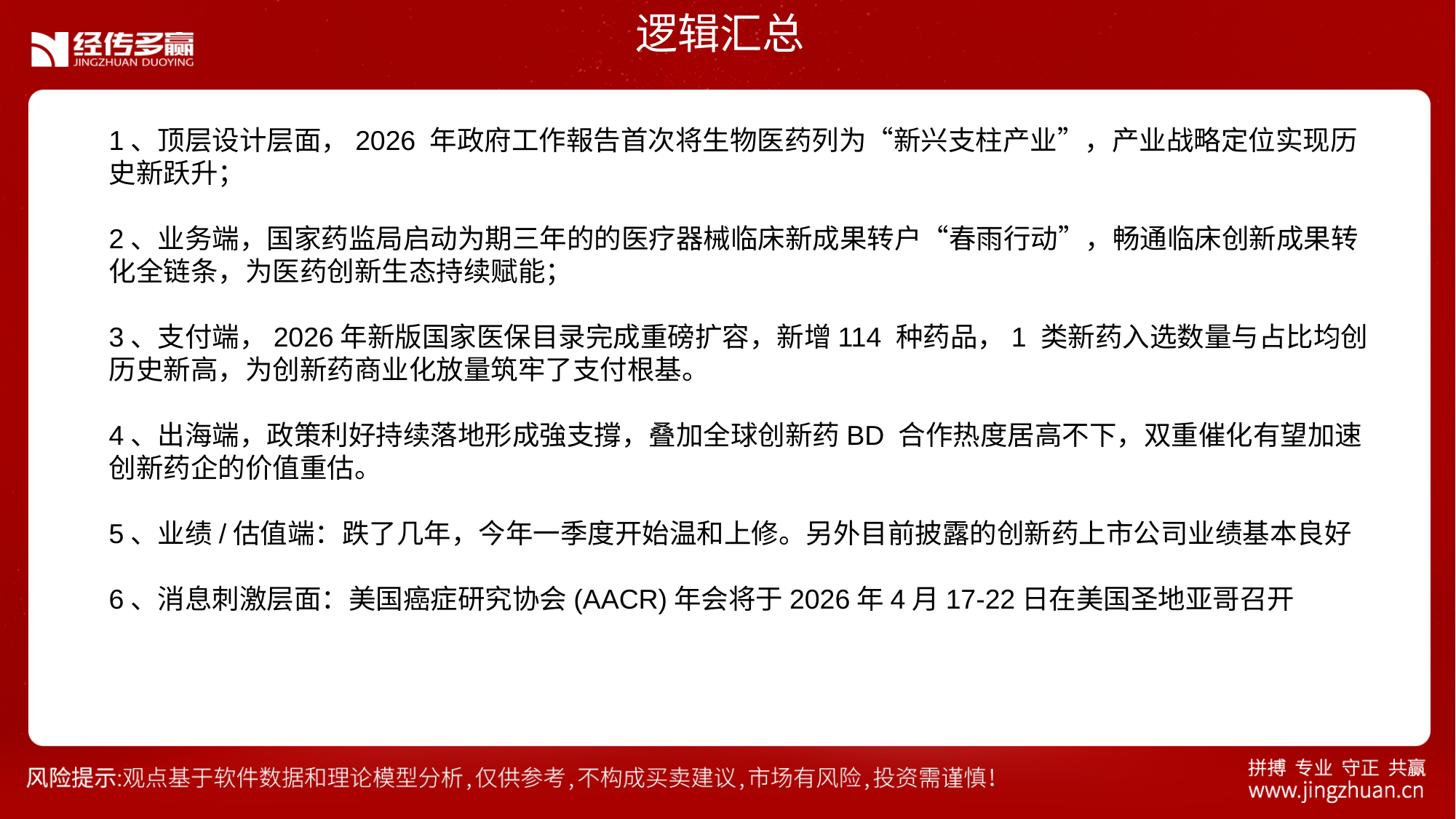

逻辑汇总
1、顶层设计层面，2026 年政府工作報告首次将生物医药列为“新兴支柱产业”，产业战略定位实现历史新跃升；

2、业务端，国家药监局启动为期三年的的医疗器械临床新成果转户“春雨行动”，畅通临床创新成果转化全链条，为医药创新生态持续赋能；

3、支付端，2026年新版国家医保目录完成重磅扩容，新增114 种药品，1 类新药入选数量与占比均创历史新高，为创新药商业化放量筑牢了支付根基。

4、出海端，政策利好持续落地形成強支撐，叠加全球创新药BD 合作热度居高不下，双重催化有望加速创新药企的价值重估。

5、业绩/估值端：跌了几年，今年一季度开始温和上修。另外目前披露的创新药上市公司业绩基本良好

6、消息刺激层面：美国癌症研究协会(AACR)年会将于2026年4月17-22日在美国圣地亚哥召开